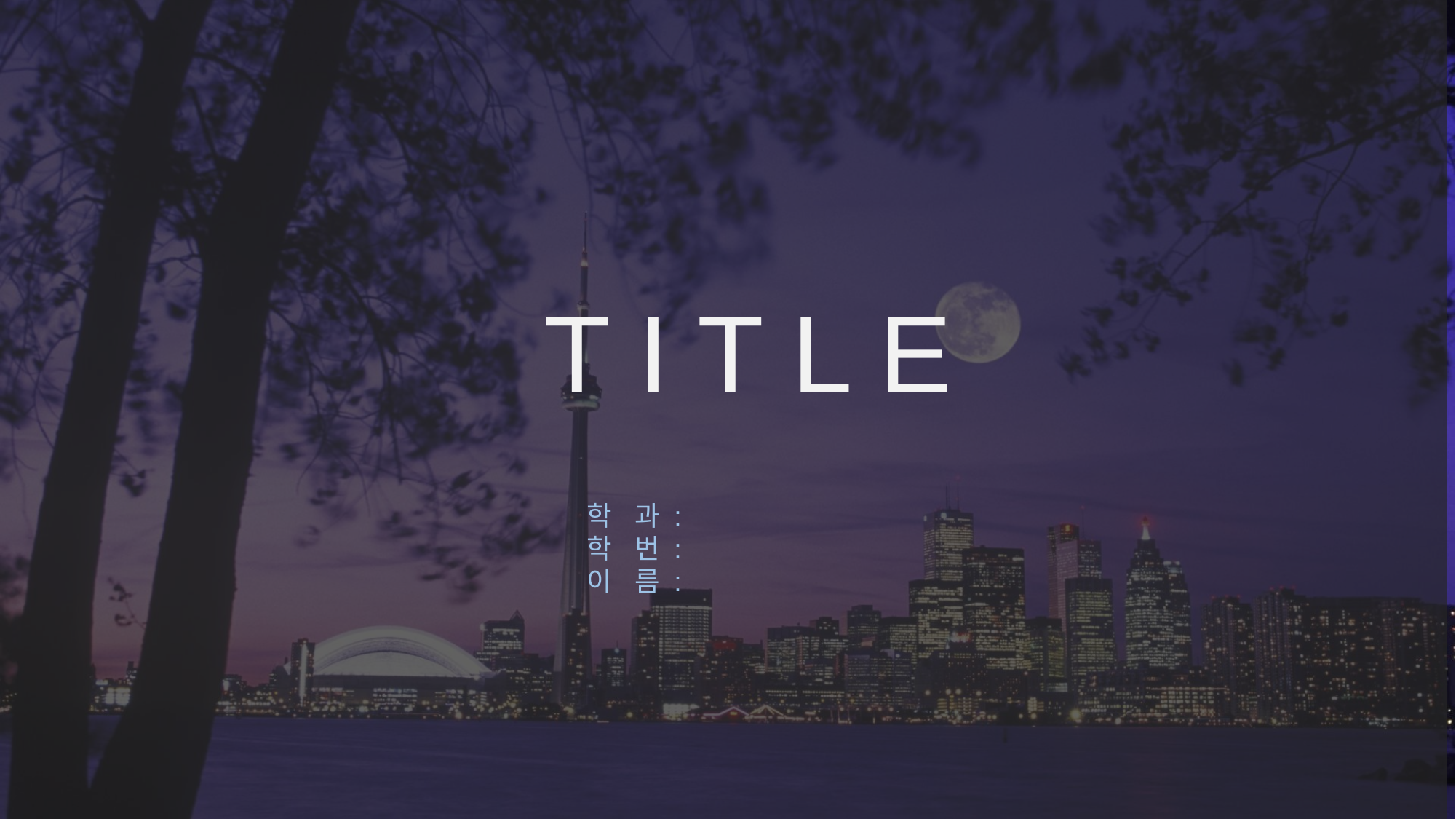

T I T L E

학   과 :
학   번 :
이   름 :